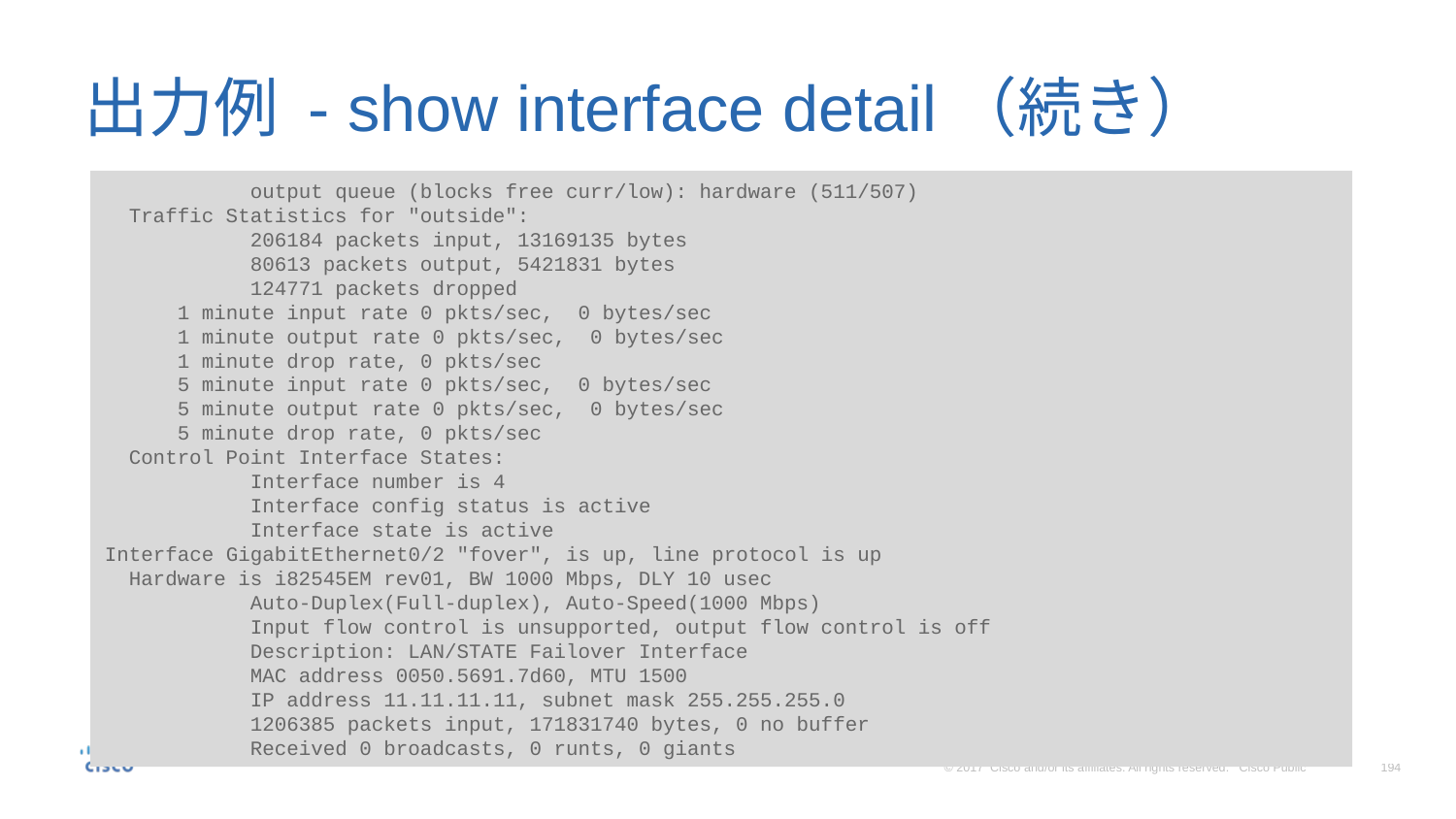

# 出力例 - show interface detail（続き）
	output queue (blocks free curr/low): hardware (511/507)
  Traffic Statistics for "outside":
	206184 packets input, 13169135 bytes
	80613 packets output, 5421831 bytes
	124771 packets dropped
      1 minute input rate 0 pkts/sec,  0 bytes/sec
      1 minute output rate 0 pkts/sec,  0 bytes/sec
      1 minute drop rate, 0 pkts/sec
      5 minute input rate 0 pkts/sec,  0 bytes/sec
      5 minute output rate 0 pkts/sec,  0 bytes/sec
      5 minute drop rate, 0 pkts/sec
  Control Point Interface States:
	Interface number is 4
	Interface config status is active
	Interface state is active
Interface GigabitEthernet0/2 "fover", is up, line protocol is up
  Hardware is i82545EM rev01, BW 1000 Mbps, DLY 10 usec
	Auto-Duplex(Full-duplex), Auto-Speed(1000 Mbps)
	Input flow control is unsupported, output flow control is off
	Description: LAN/STATE Failover Interface
	MAC address 0050.5691.7d60, MTU 1500
	IP address 11.11.11.11, subnet mask 255.255.255.0
	1206385 packets input, 171831740 bytes, 0 no buffer
	Received 0 broadcasts, 0 runts, 0 giants